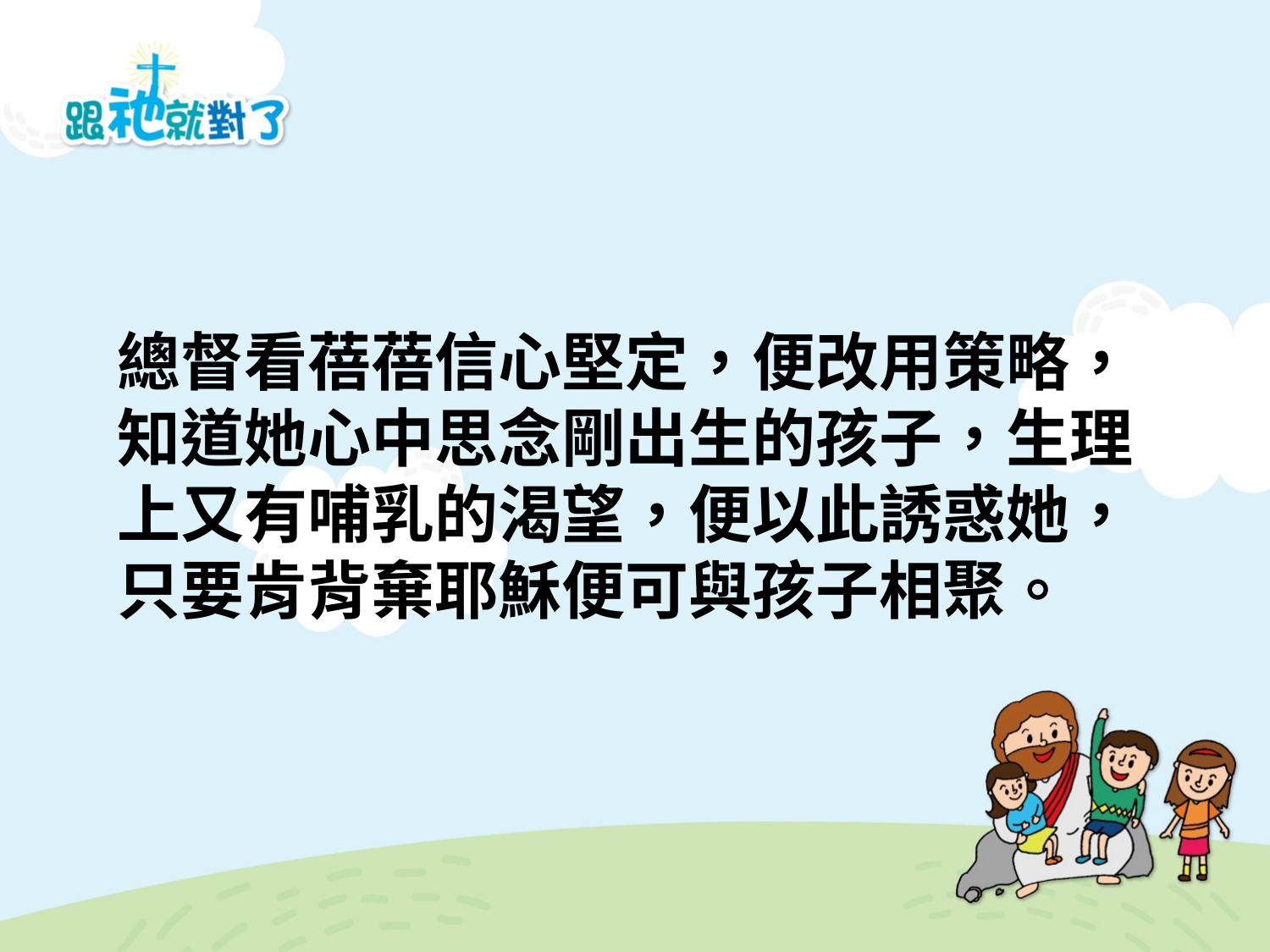

總督看蓓蓓信心堅定，便改用策略，知道她心中思念剛出生的孩子，生理上又有哺乳的渴望，便以此誘惑她，只要肯背棄耶穌便可與孩子相聚。